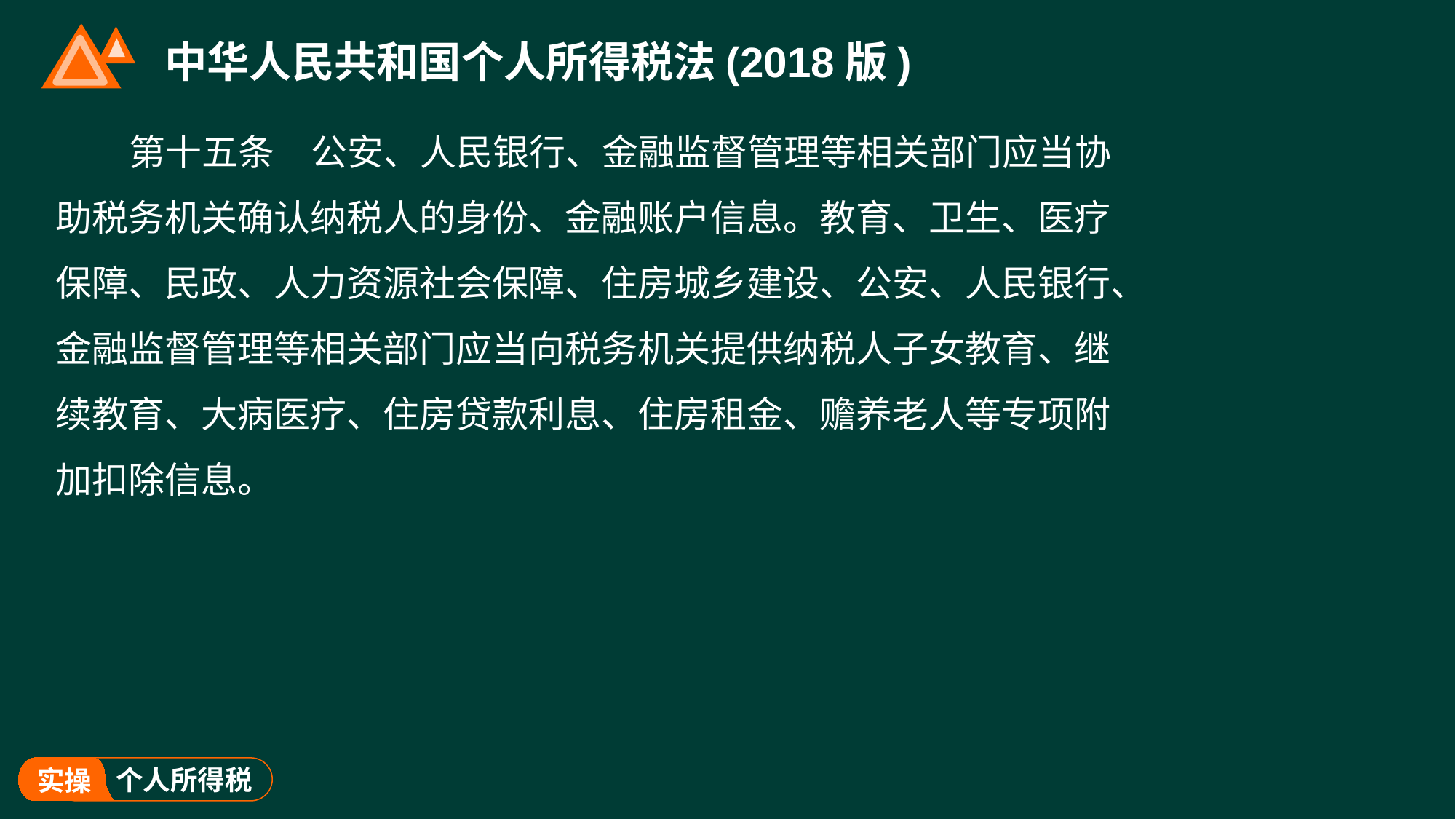

# 中华人民共和国个人所得税法(2018版)
第十五条　公安、人民银行、金融监督管理等相关部门应当协助税务机关确认纳税人的身份、金融账户信息。教育、卫生、医疗保障、民政、人力资源社会保障、住房城乡建设、公安、人民银行、金融监督管理等相关部门应当向税务机关提供纳税人子女教育、继续教育、大病医疗、住房贷款利息、住房租金、赡养老人等专项附加扣除信息。